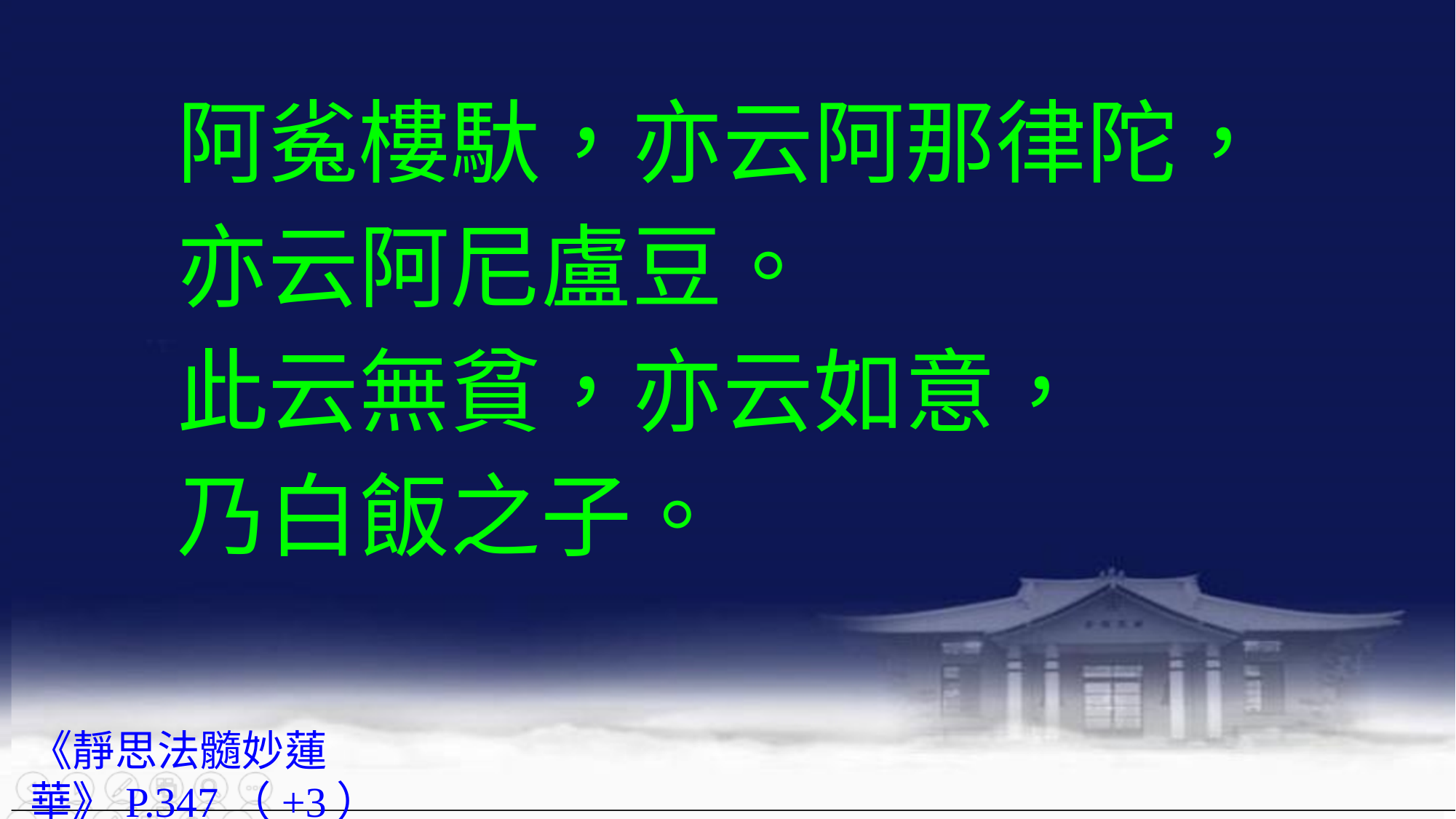

阿㝹樓馱，亦云阿那律陀，
亦云阿尼盧豆。
此云無貧，亦云如意，
乃白飯之子。
《靜思法髓妙蓮華》P.347（+3）